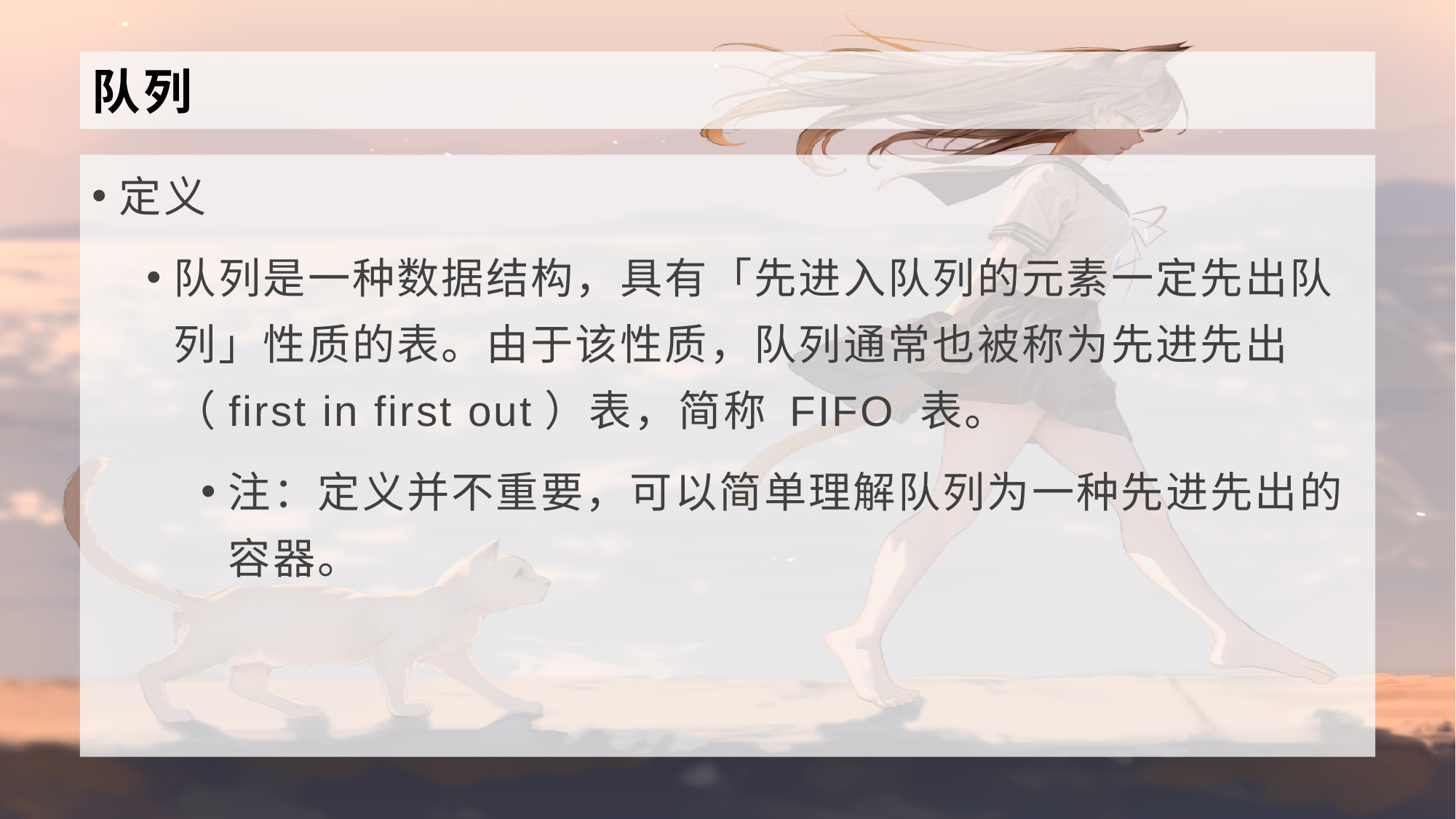

# 队列
定义
队列是一种数据结构，具有「先进入队列的元素一定先出队列」性质的表。由于该性质，队列通常也被称为先进先出（first in first out）表，简称 FIFO 表。
注：定义并不重要，可以简单理解队列为一种先进先出的容器。